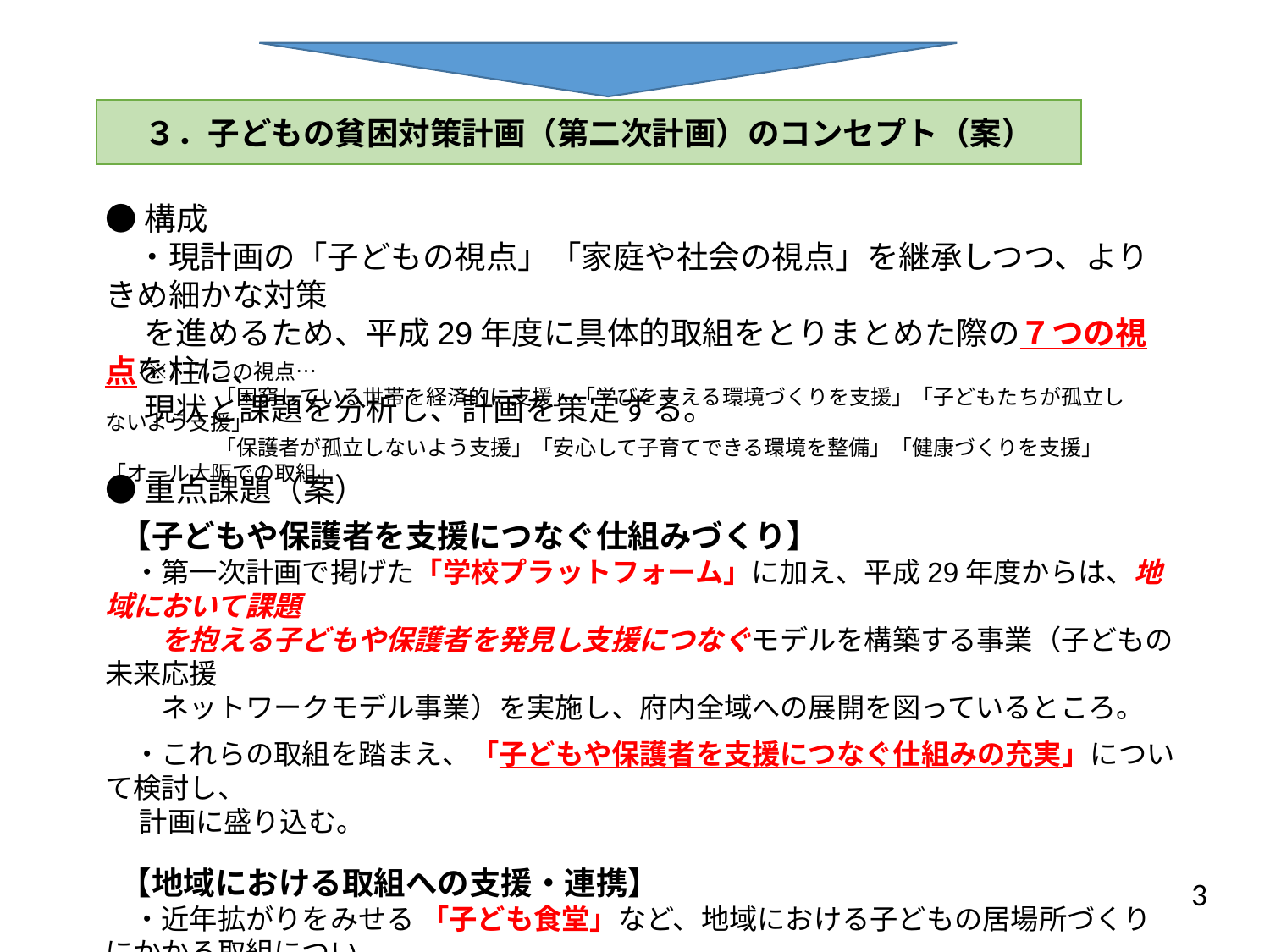

３．子どもの貧困対策計画（第二次計画）のコンセプト（案）
●構成
　・現計画の「子どもの視点」「家庭や社会の視点」を継承しつつ、よりきめ細かな対策
　 を進めるため、平成29年度に具体的取組をとりまとめた際の７つの視点を柱に、
　 現状と課題を分析し、計画を策定する。
　（※）７つの視点…
　　　　　 「困窮している世帯を経済的に支援」「学びを支える環境づくりを支援」「子どもたちが孤立しないよう支援」
　　　　 　「保護者が孤立しないよう支援」「安心して子育てできる環境を整備」「健康づくりを支援」「オール大阪での取組」

●重点課題（案）

 【子どもや保護者を支援につなぐ仕組みづくり】
　・第一次計画で掲げた「学校プラットフォーム」に加え、平成29年度からは、地域において課題
　　を抱える子どもや保護者を発見し支援につなぐモデルを構築する事業（子どもの未来応援
　　ネットワークモデル事業）を実施し、府内全域への展開を図っているところ。

　・これらの取組を踏まえ、「子どもや保護者を支援につなぐ仕組みの充実」について検討し、
　 計画に盛り込む。

 【地域における取組への支援・連携】
　・近年拡がりをみせる 「子ども食堂」など、地域における子どもの居場所づくりにかかる取組につい
　　て、その有用性や課題について検証し、府としての支援や連携の方向性を検討する。
　　　＜府内の子ども食堂数：219か所（H29.9）→329か所（H30.9）　大阪府調べ＞

3